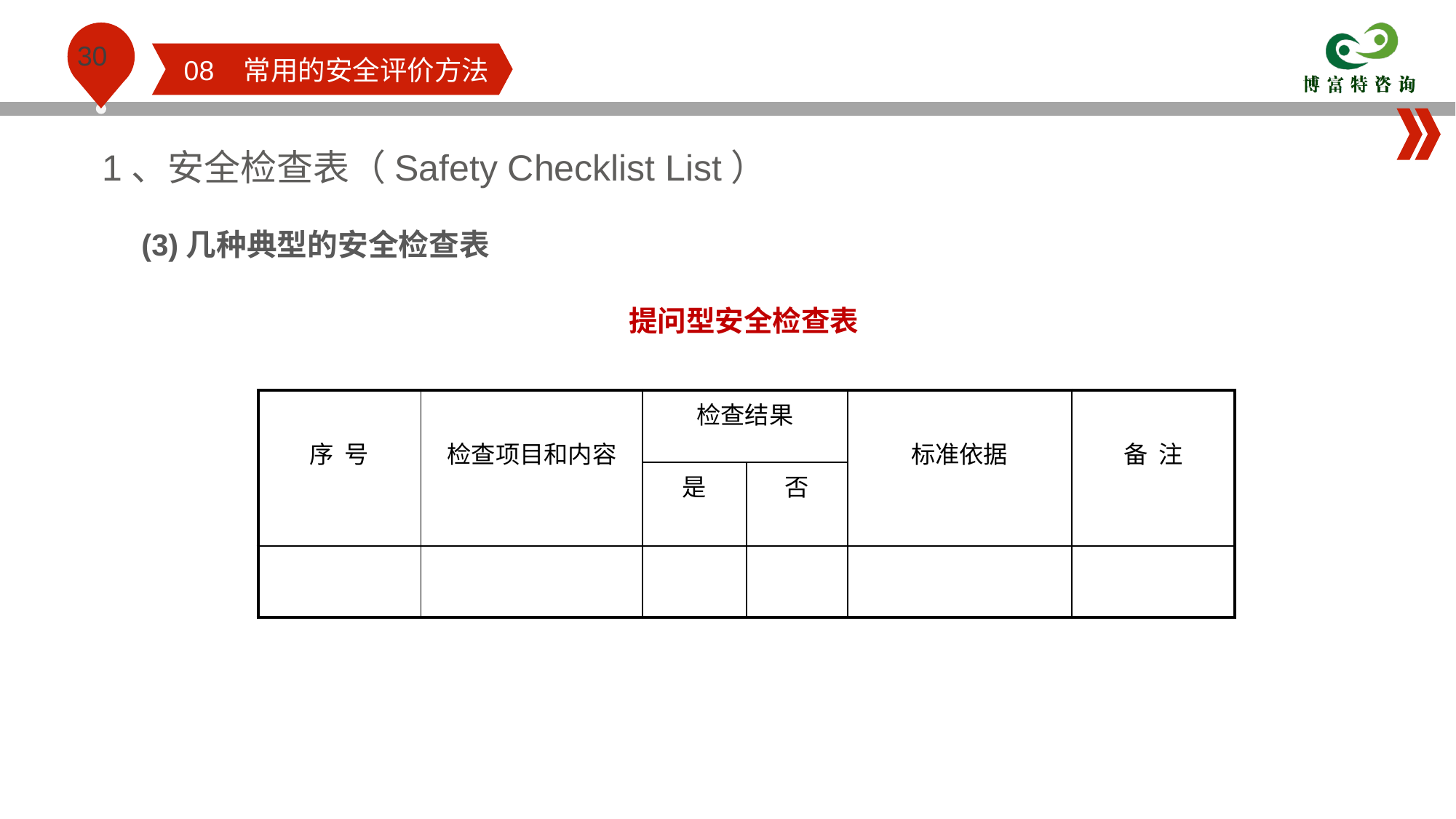

08   常用的安全评价方法
1、安全检查表（Safety Checklist List）
(3)几种典型的安全检查表
提问型安全检查表
| 序 号 | 检查项目和内容 | 检查结果 |  | 标准依据 | 备 注 |
| --- | --- | --- | --- | --- | --- |
|  |  | 是 | 否 |  |  |
|  |  |  |  |  |  |